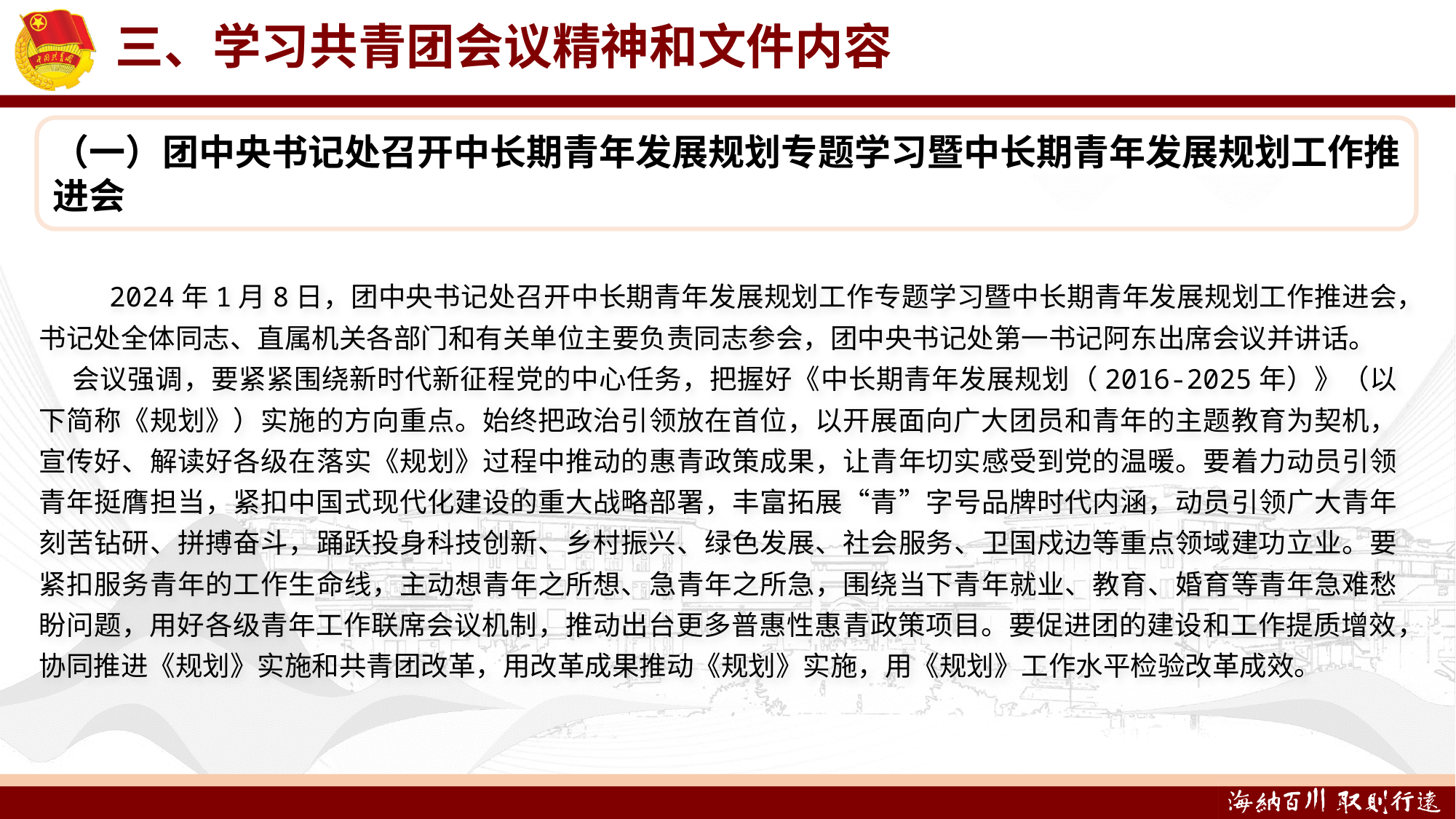

三、学习共青团会议精神和文件内容
（一）团中央书记处召开中长期青年发展规划专题学习暨中长期青年发展规划工作推进会
    2024年1月8日，团中央书记处召开中长期青年发展规划工作专题学习暨中长期青年发展规划工作推进会，书记处全体同志、直属机关各部门和有关单位主要负责同志参会，团中央书记处第一书记阿东出席会议并讲话。
    会议强调，要紧紧围绕新时代新征程党的中心任务，把握好《中长期青年发展规划（2016-2025年）》（以下简称《规划》）实施的方向重点。始终把政治引领放在首位，以开展面向广大团员和青年的主题教育为契机，宣传好、解读好各级在落实《规划》过程中推动的惠青政策成果，让青年切实感受到党的温暖。要着力动员引领青年挺膺担当，紧扣中国式现代化建设的重大战略部署，丰富拓展“青”字号品牌时代内涵，动员引领广大青年刻苦钻研、拼搏奋斗，踊跃投身科技创新、乡村振兴、绿色发展、社会服务、卫国戍边等重点领域建功立业。要紧扣服务青年的工作生命线，主动想青年之所想、急青年之所急，围绕当下青年就业、教育、婚育等青年急难愁盼问题，用好各级青年工作联席会议机制，推动出台更多普惠性惠青政策项目。要促进团的建设和工作提质增效，协同推进《规划》实施和共青团改革，用改革成果推动《规划》实施，用《规划》工作水平检验改革成效。